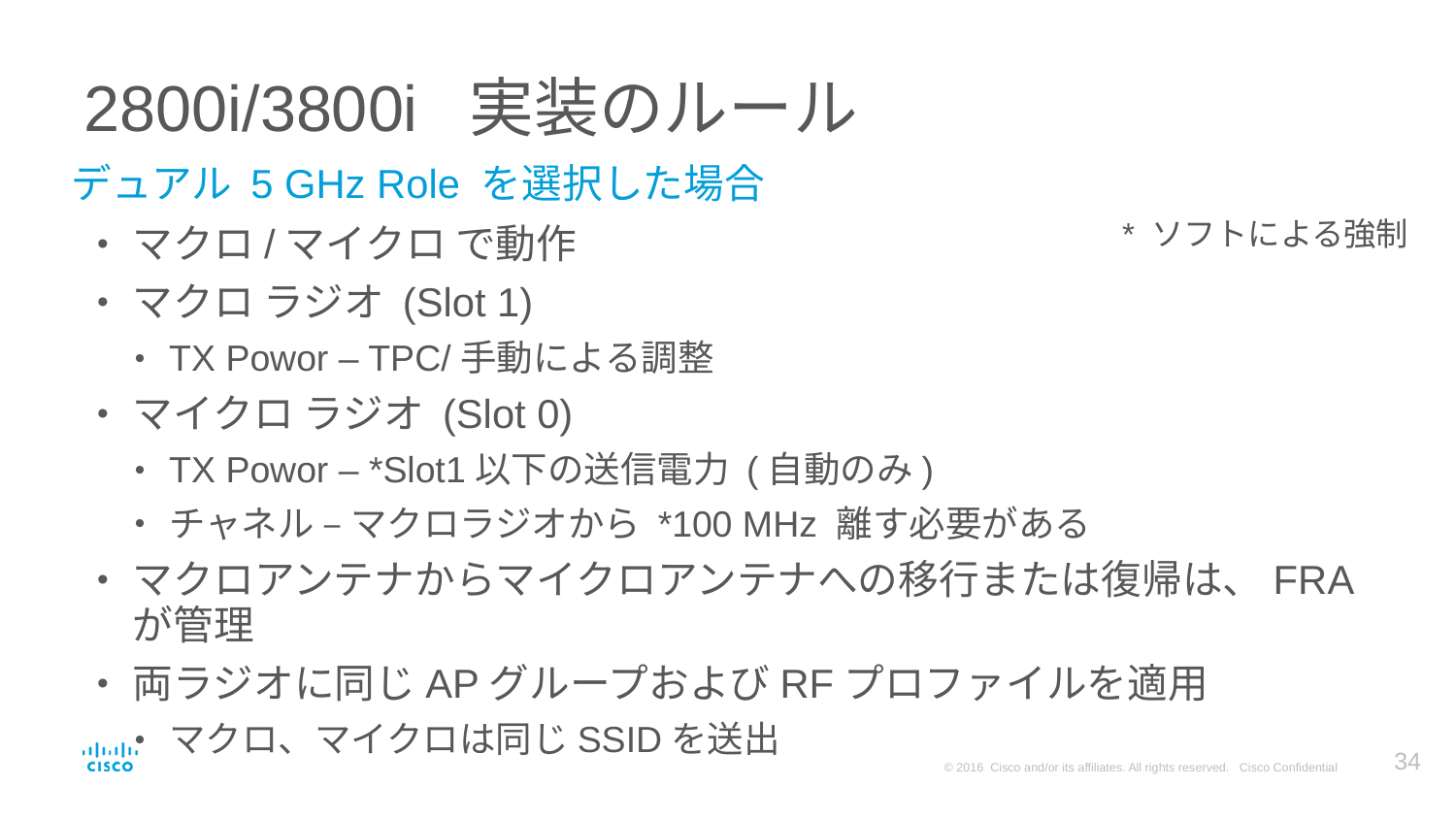

# 2800i/3800i  実装のルール
デュアル 5 GHz Role を選択した場合
* ソフトによる強制
マクロ/マイクロ で動作
マクロ ラジオ (Slot 1)
TX Powor – TPC/手動による調整
マイクロ ラジオ (Slot 0)
TX Powor – *Slot1以下の送信電力 (自動のみ)
チャネル	 – マクロラジオから *100 MHz 離す必要がある
マクロアンテナからマイクロアンテナへの移行または復帰は、FRAが管理
両ラジオに同じAPグループおよびRFプロファイルを適用
マクロ、マイクロは同じSSIDを送出